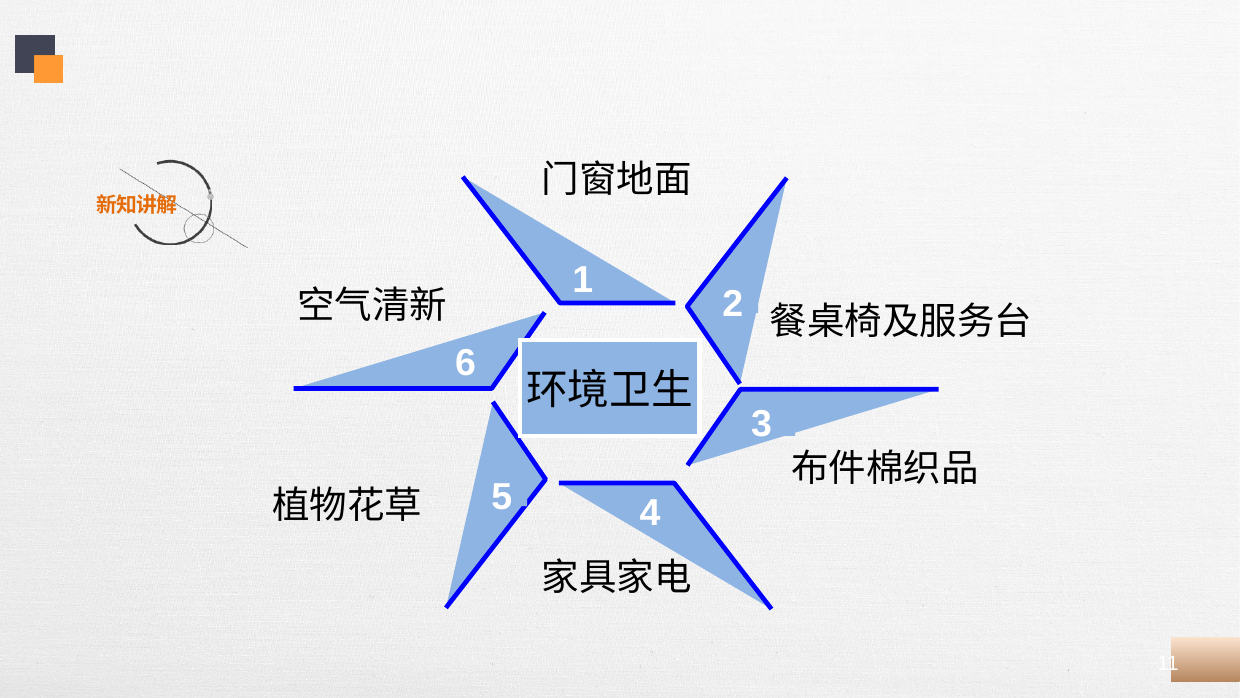

门窗地面

1
空气清新

2
餐桌椅及服务台

环境卫生
6

3
3
布件棉织品

植物花草

5

4
家具家电